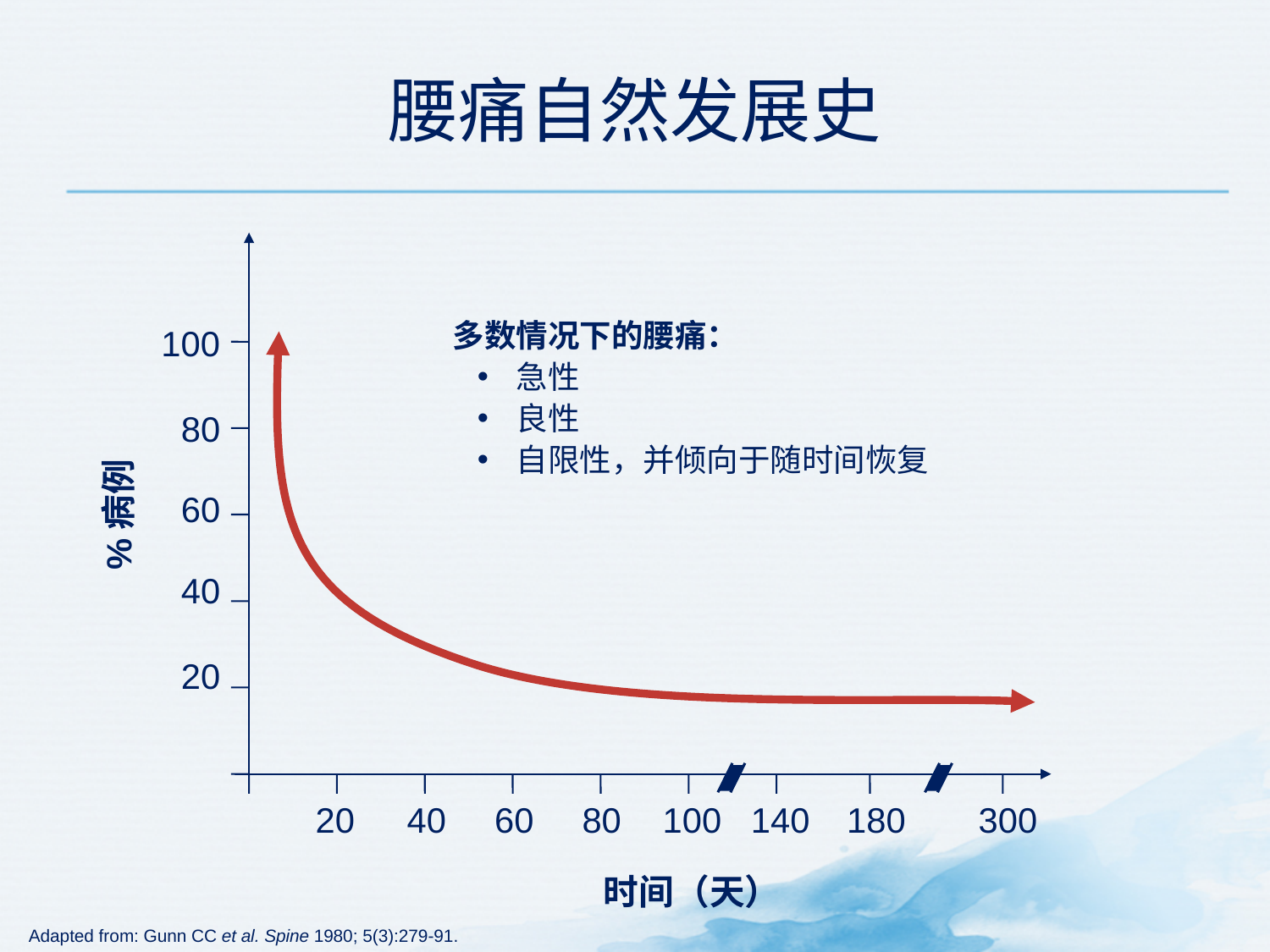

# 腰痛自然发展史

多数情况下的腰痛：
急性
良性
自限性，并倾向于随时间恢复
100

80

60

40

20

%病例

20
40
60
80
100
140
180
300
时间（天）
Adapted from: Gunn CC et al. Spine 1980; 5(3):279-91.